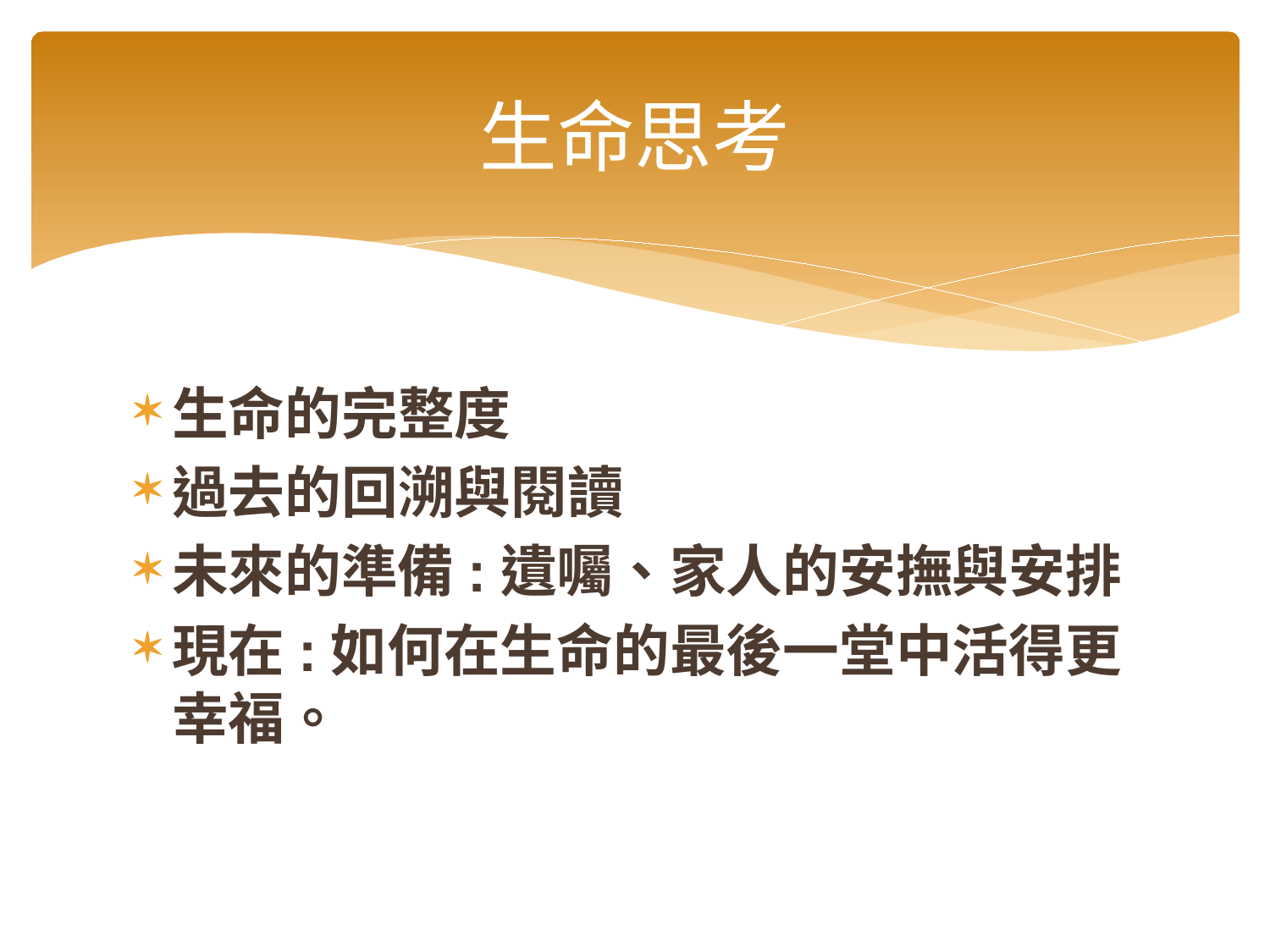

# 生命思考
生命的完整度
過去的回溯與閱讀
未來的準備:遺囑、家人的安撫與安排
現在:如何在生命的最後一堂中活得更幸福。